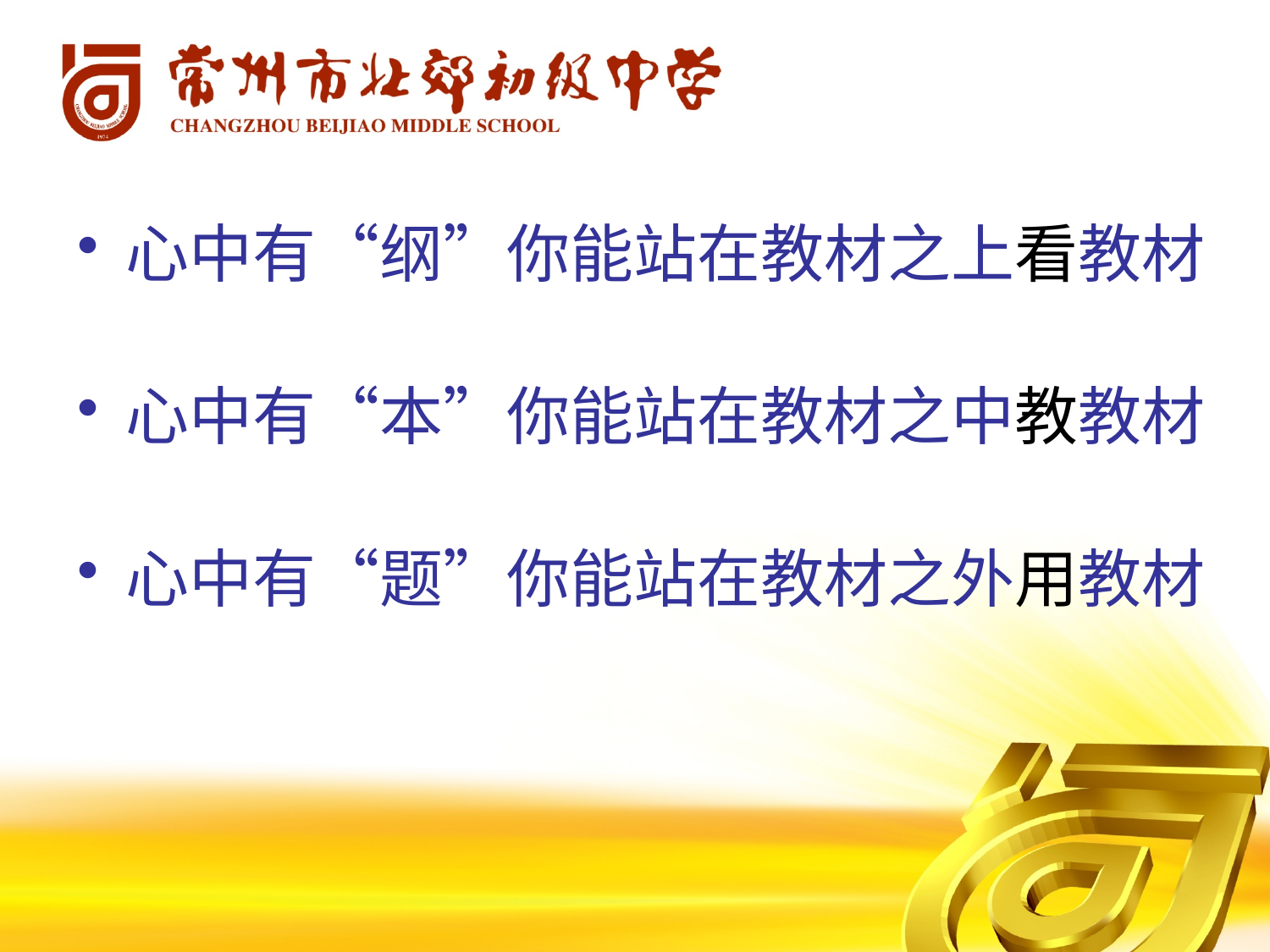

心中有“纲”你能站在教材之上看教材

心中有“本”你能站在教材之中教教材

心中有“题”你能站在教材之外用教材